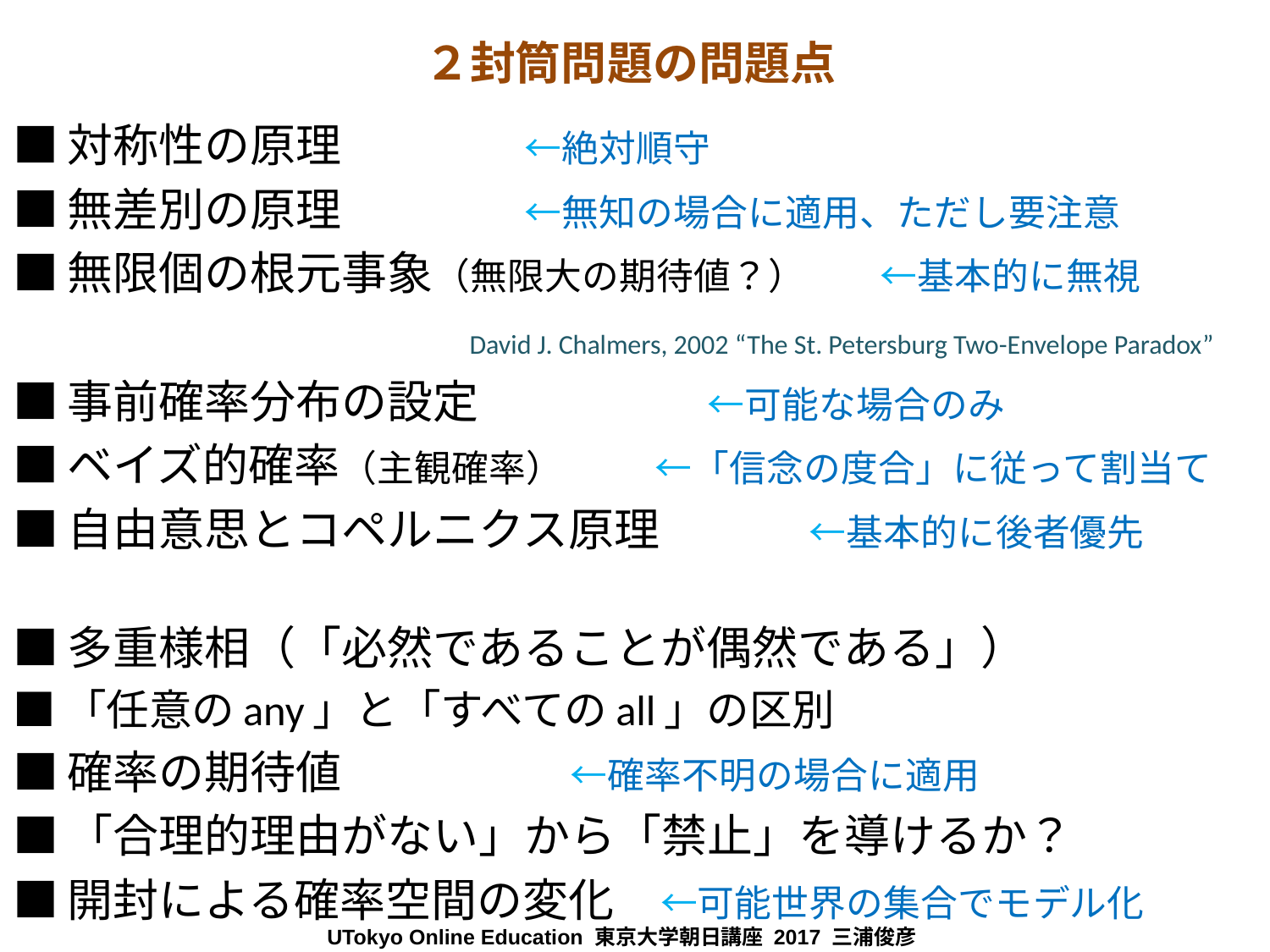

２封筒問題の問題点

■対称性の原理　　　　←絶対順守
■無差別の原理　　　　←無知の場合に適用、ただし要注意
■無限個の根元事象（無限大の期待値？）　　←基本的に無視
　　　　　　　D　　　　David J. Chalmers, 2002 “The St. Petersburg Two-Envelope Paradox”
■事前確率分布の設定　　　　　←可能な場合のみ
■ベイズ的確率（主観確率）　　←「信念の度合」に従って割当て
■自由意思とコペルニクス原理　　　　←基本的に後者優先
■多重様相（「必然であることが偶然である」）
■「任意のany」と「すべてのall」の区別
■確率の期待値　　　　　←確率不明の場合に適用
■「合理的理由がない」から「禁止」を導けるか？
■開封による確率空間の変化　←可能世界の集合でモデル化
UTokyo Online Education 東京大学朝日講座 2017 三浦俊彦　CC BY-NC-ND